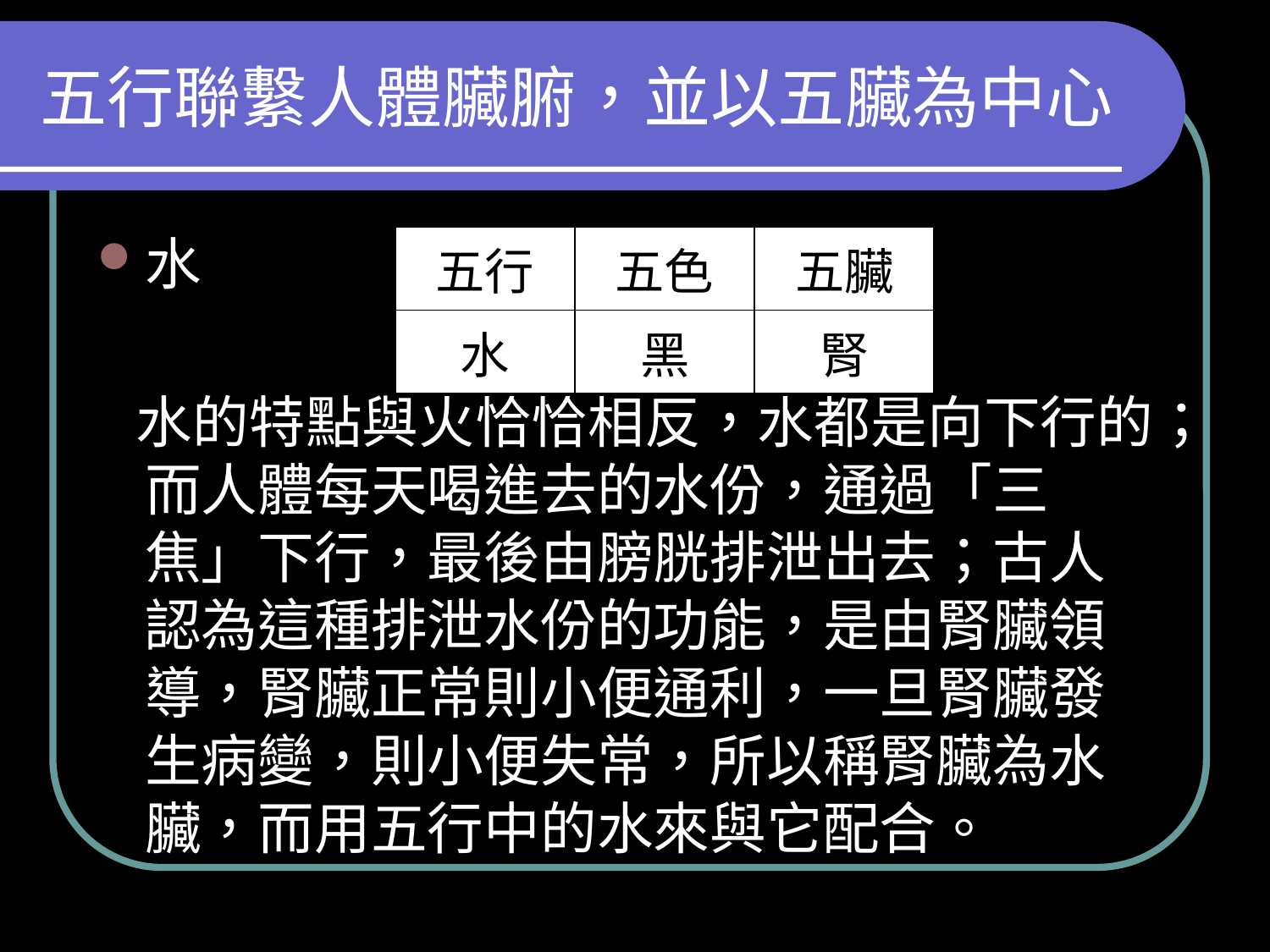

# 五行聯繫人體臟腑，並以五臟為中心
水

  水的特點與火恰恰相反，水都是向下行的；而人體每天喝進去的水份，通過「三焦」下行，最後由膀胱排泄出去；古人認為這種排泄水份的功能，是由腎臟領導，腎臟正常則小便通利，一旦腎臟發生病變，則小便失常，所以稱腎臟為水臟，而用五行中的水來與它配合。
| 五行 | 五色 | 五臟 |
| --- | --- | --- |
| 水 | 黑 | 腎 |